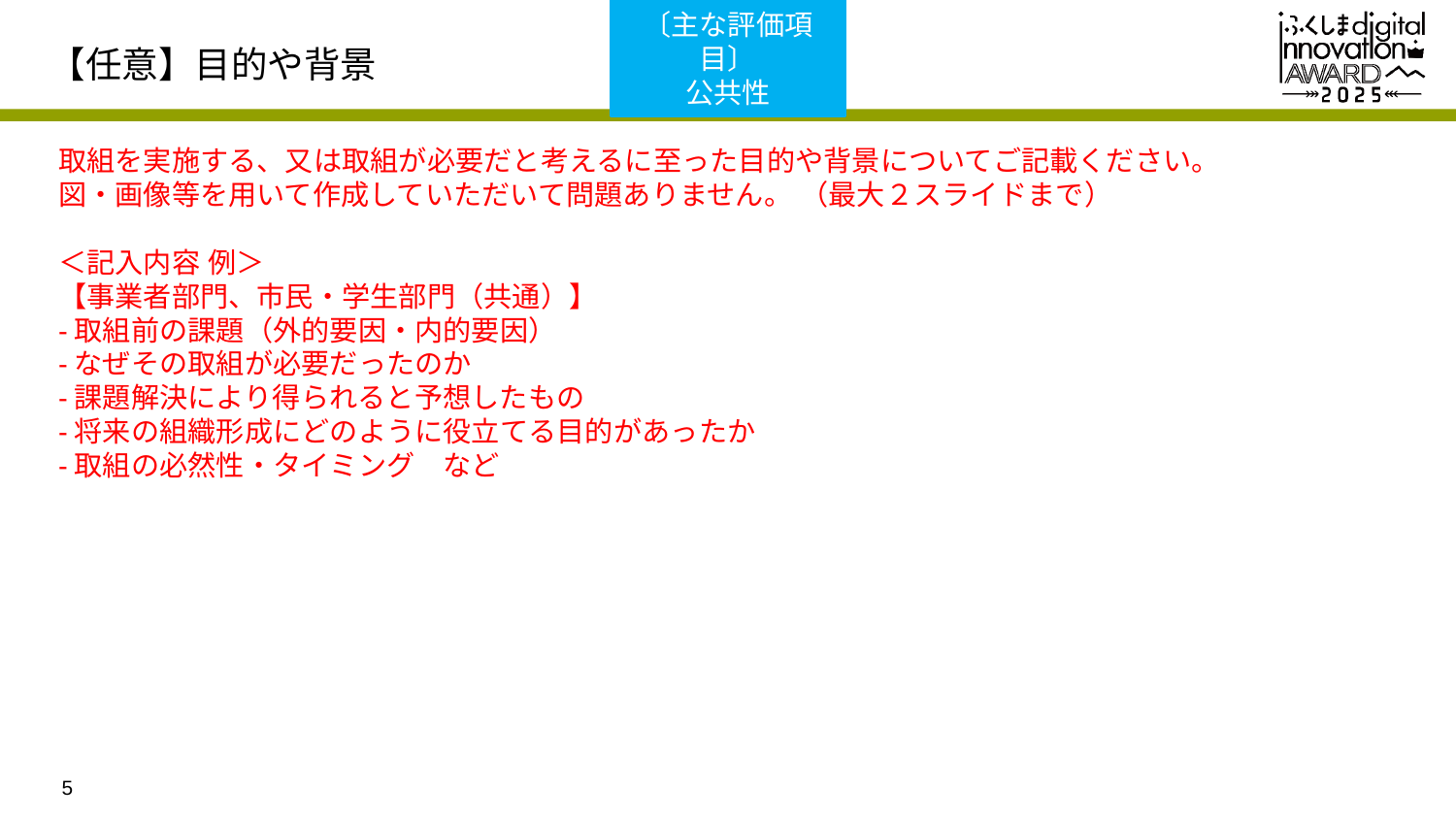

〔主な評価項目〕
公共性
# 【任意】目的や背景
取組を実施する、又は取組が必要だと考えるに至った目的や背景についてご記載ください。
図・画像等を用いて作成していただいて問題ありません。 （最大２スライドまで）

＜記入内容 例＞
【事業者部門、市民・学生部門（共通）】
-取組前の課題（外的要因・内的要因）
-なぜその取組が必要だったのか
-課題解決により得られると予想したもの
-将来の組織形成にどのように役立てる目的があったか
-取組の必然性・タイミング　など
5